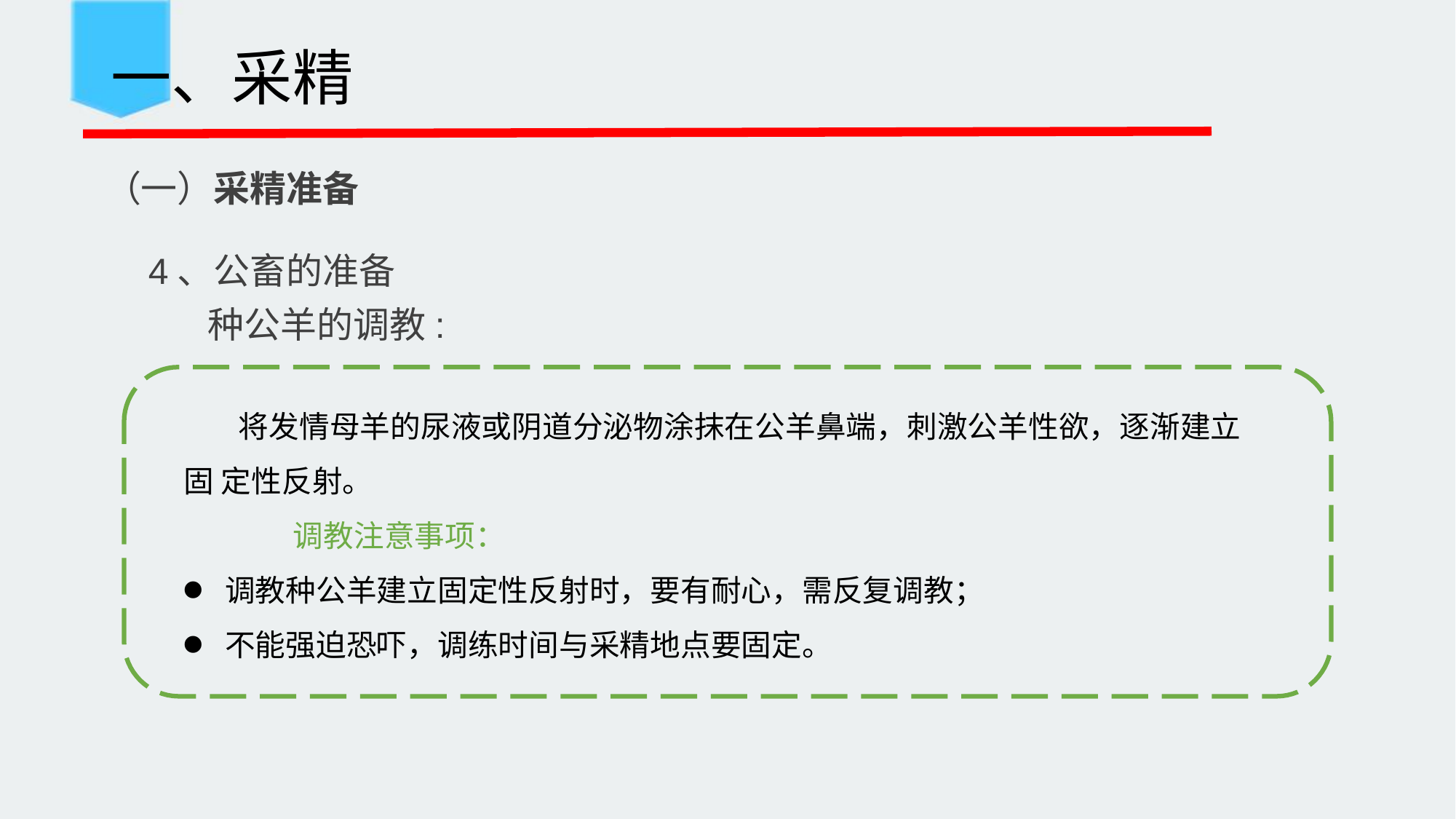

一、采精
  （一）采精准备

4、公畜的准备
种公羊的调教:

将发情母羊的尿液或阴道分泌物涂抹在公羊鼻端，刺激公羊性欲，逐渐建立固 定性反射。
调教注意事项：
调教种公羊建立固定性反射时，要有耐心，需反复调教；
不能强迫恐吓，调练时间与采精地点要固定。